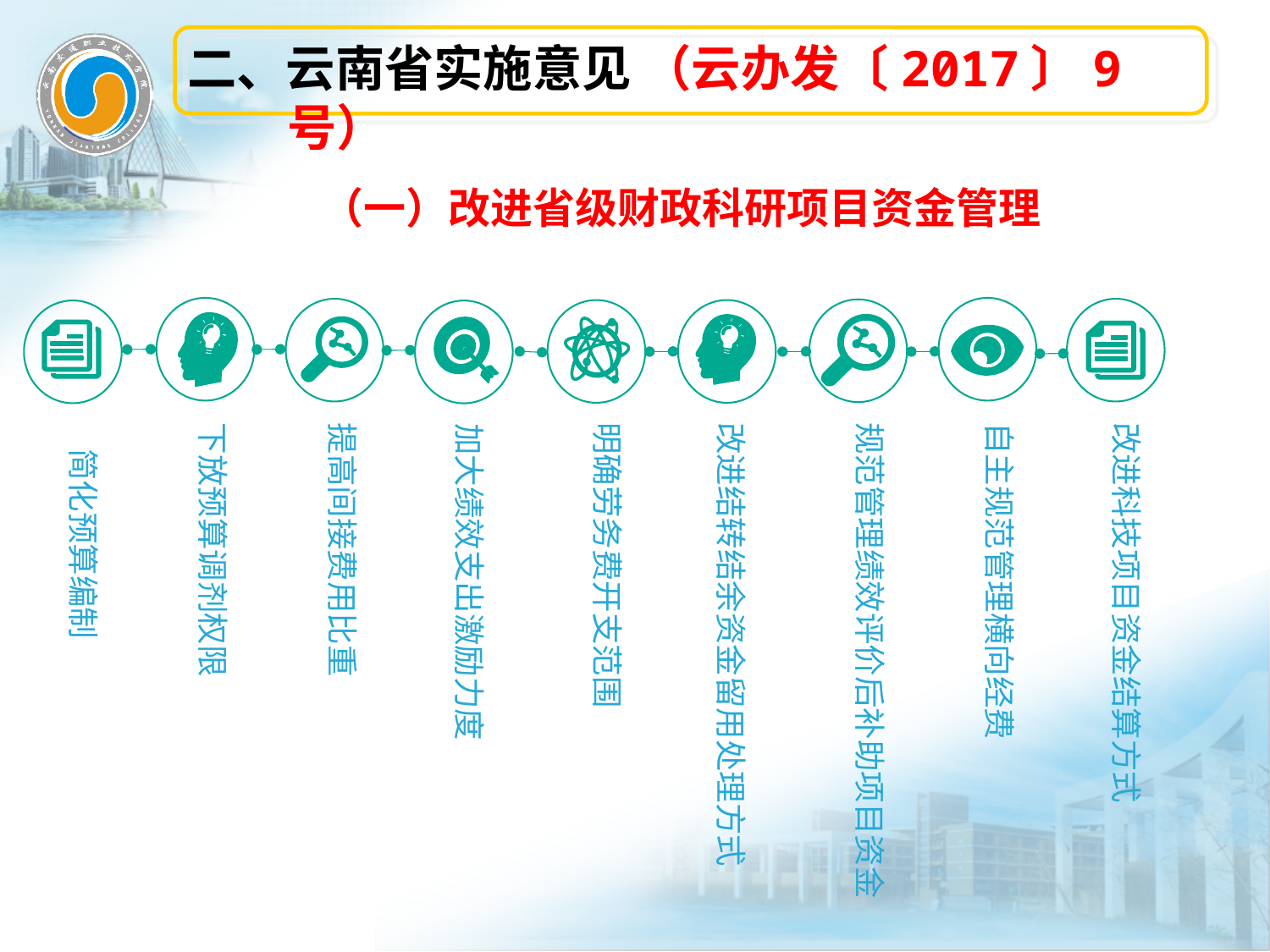

二、云南省实施意见 （云办发〔2017〕9号）
（一）改进省级财政科研项目资金管理

改进科技项目资金结算方式
自主规范管理横向经费
明确劳务费开支范围
改进结转结余资金留用处理方式
规范管理绩效评价后补助项目资金
下放预算调剂权限
提高间接费用比重
加大绩效支出激励力度
简化预算编制